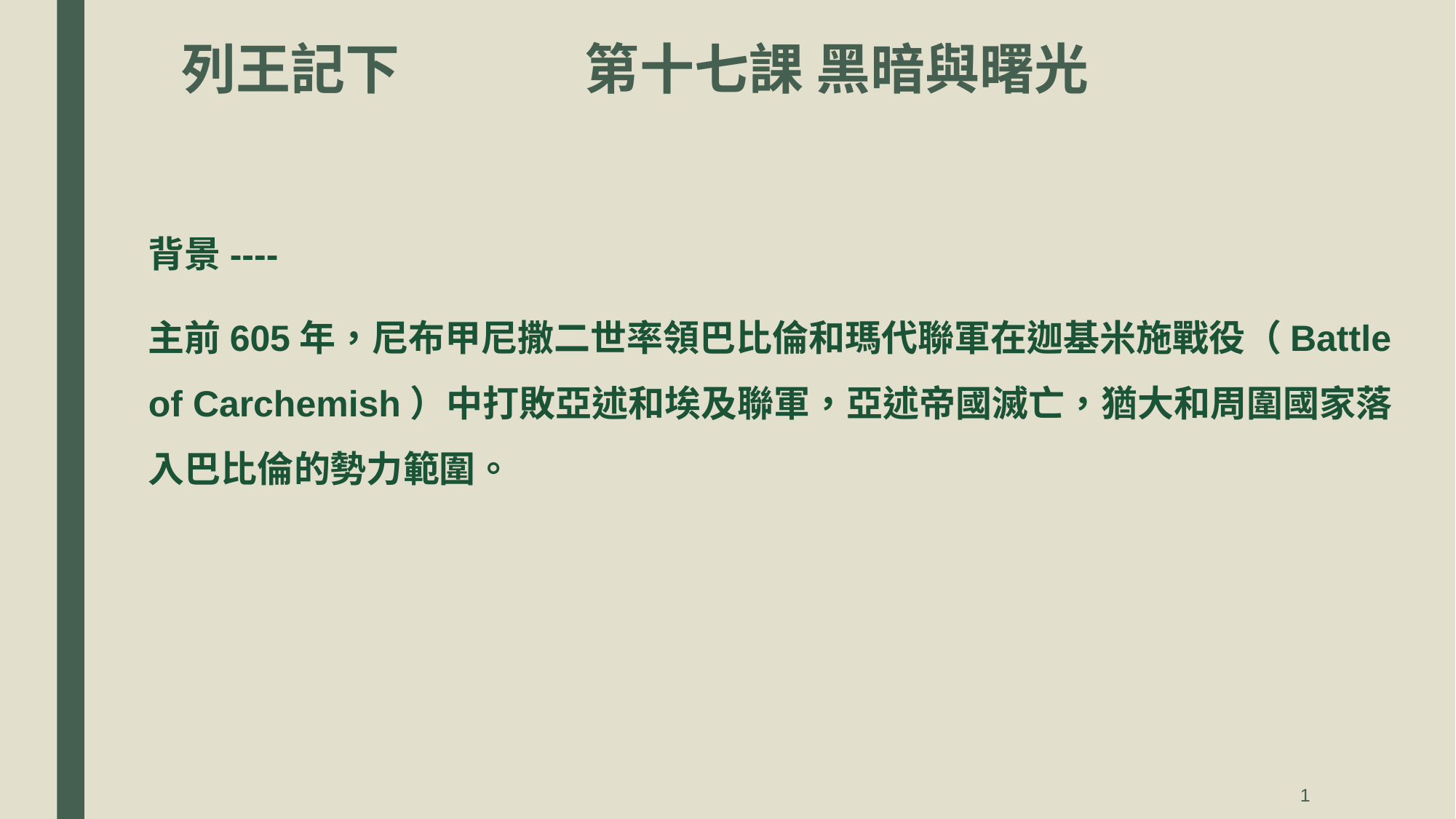

列王記下               第十七課 黑暗與曙光
背景----
主前605年，尼布甲尼撒二世率領巴比倫和瑪代聯軍在迦基米施戰役（Battle of Carchemish）中打敗亞述和埃及聯軍，亞述帝國滅亡，猶大和周圍國家落入巴比倫的勢力範圍。

1